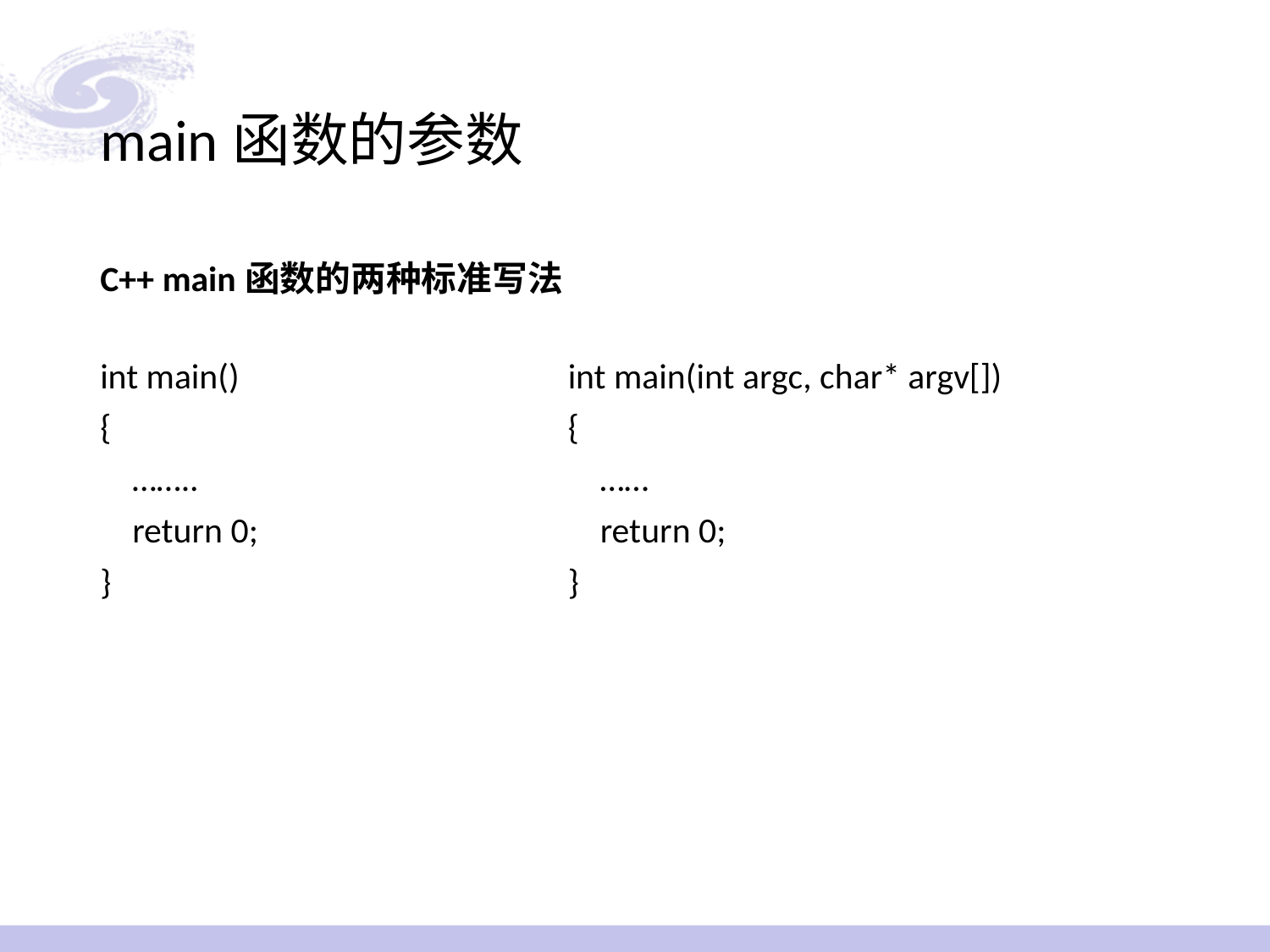

# main函数的参数
C++ main函数的两种标准写法
int main()
{
    ……..
    return 0;
}
int main(int argc, char* argv[])
{
    ……
    return 0;
}